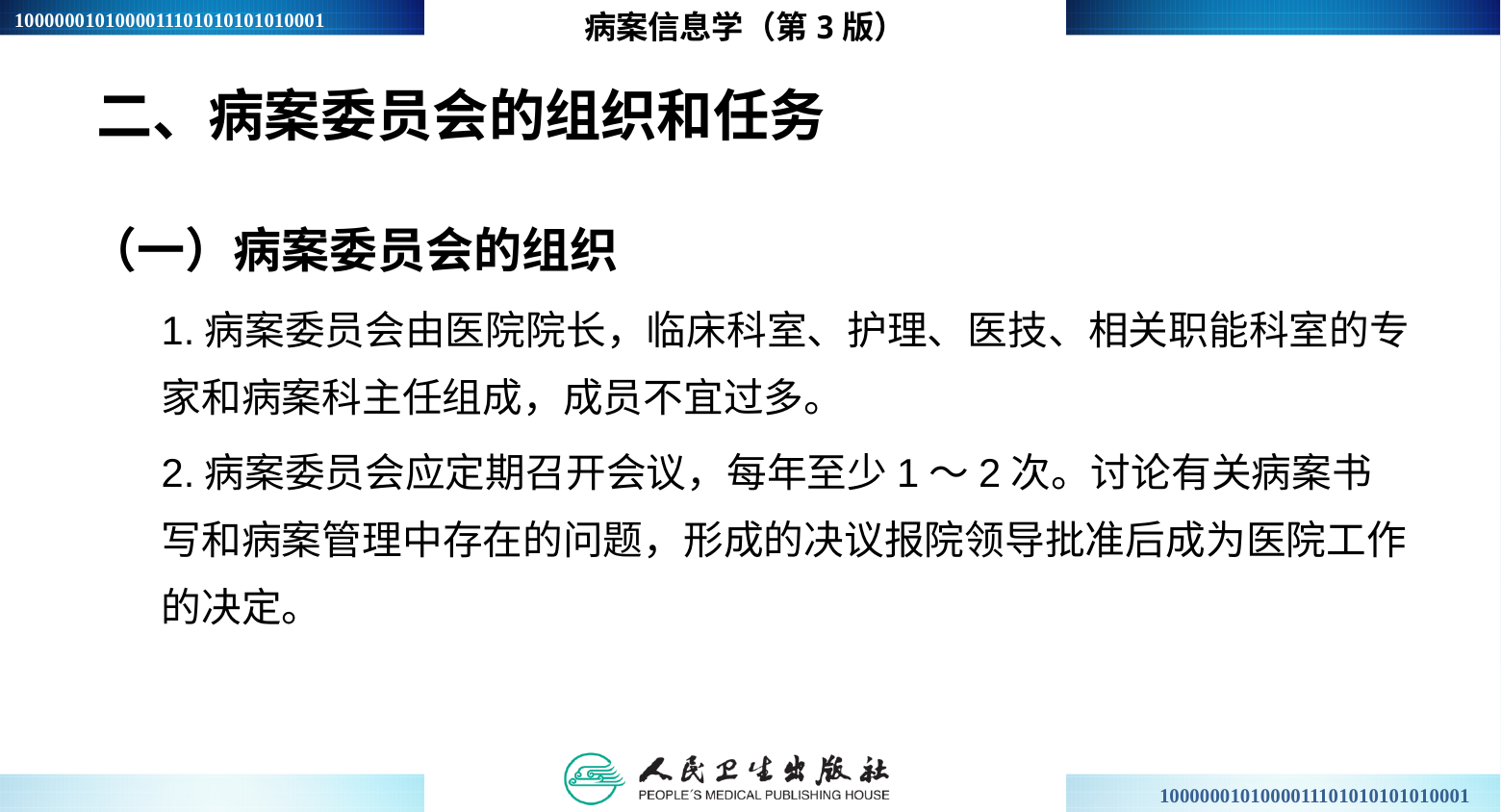

病案信息学（第3版）
二、病案委员会的组织和任务
（一）病案委员会的组织
1.病案委员会由医院院长，临床科室、护理、医技、相关职能科室的专家和病案科主任组成，成员不宜过多。
2.病案委员会应定期召开会议，每年至少1～2次。讨论有关病案书写和病案管理中存在的问题，形成的决议报院领导批准后成为医院工作的决定。